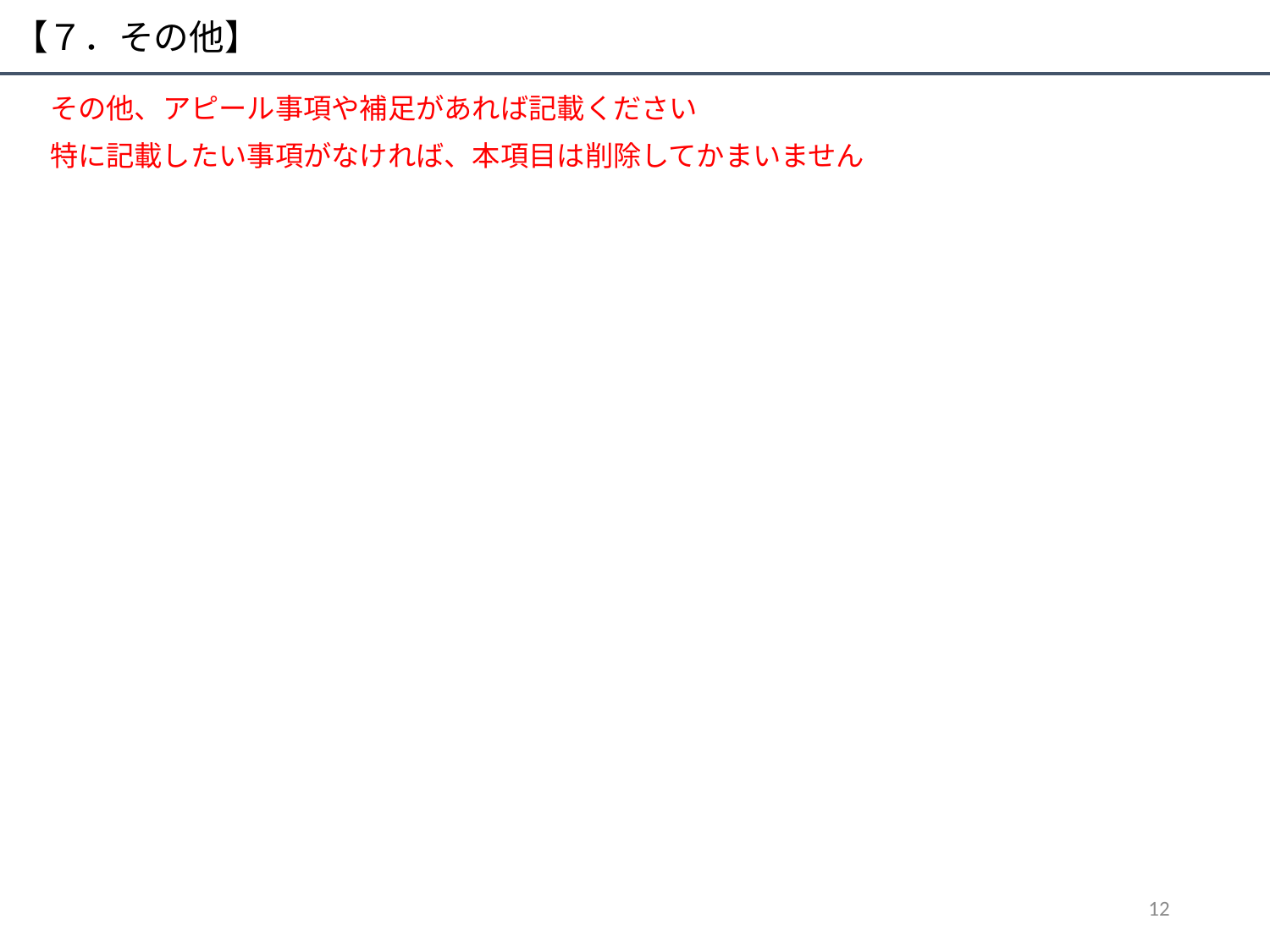

# 【７．その他】
その他、アピール事項や補足があれば記載ください
特に記載したい事項がなければ、本項目は削除してかまいません

12